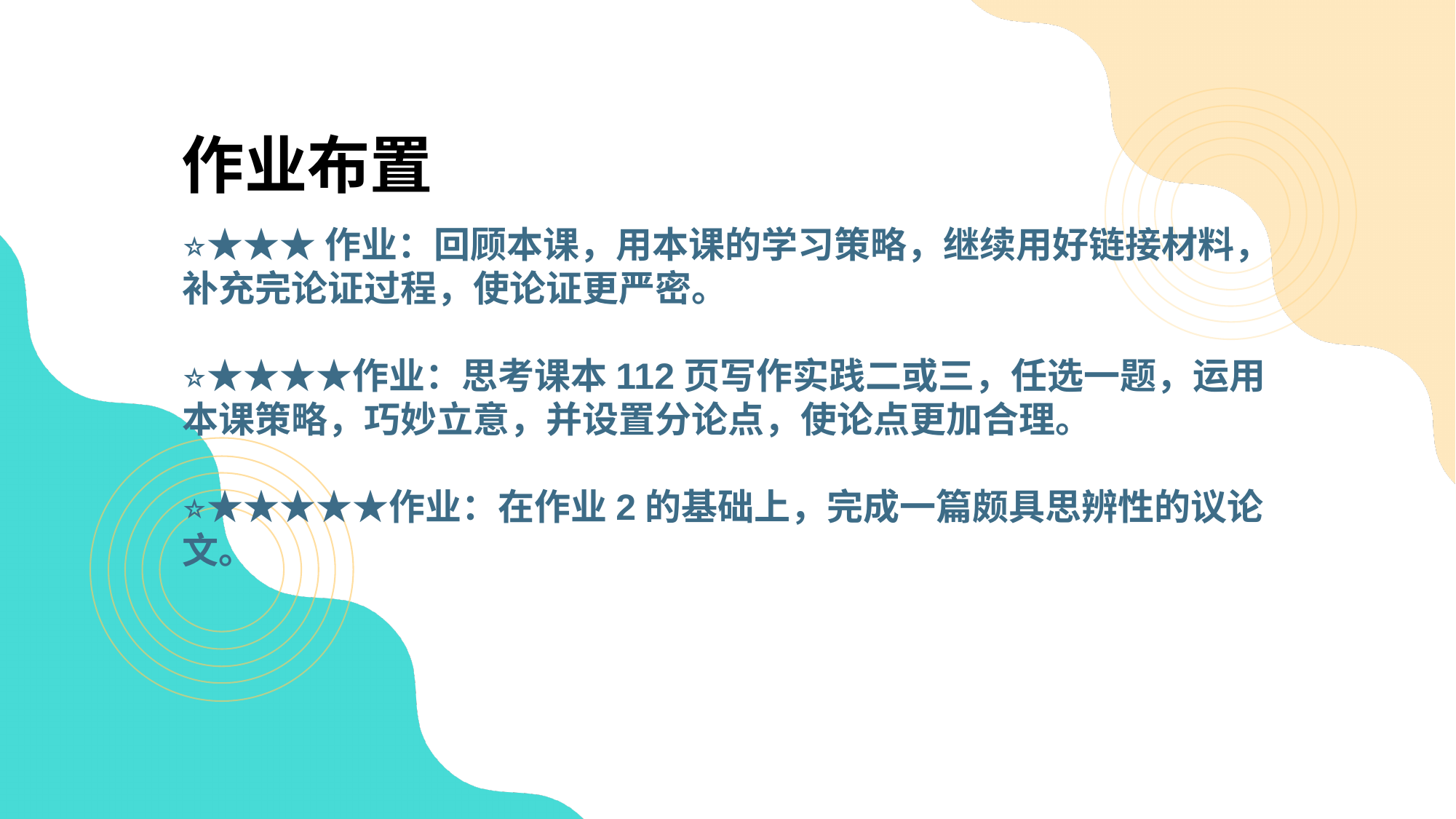

作业布置
# ⭐★★★作业：回顾本课，用本课的学习策略，继续用好链接材料，补充完论证过程，使论证更严密。 ⭐★★★★作业：思考课本112页写作实践二或三，任选一题，运用本课策略，巧妙立意，并设置分论点，使论点更加合理。 ⭐★★★★★作业：在作业2的基础上，完成一篇颇具思辨性的议论文。